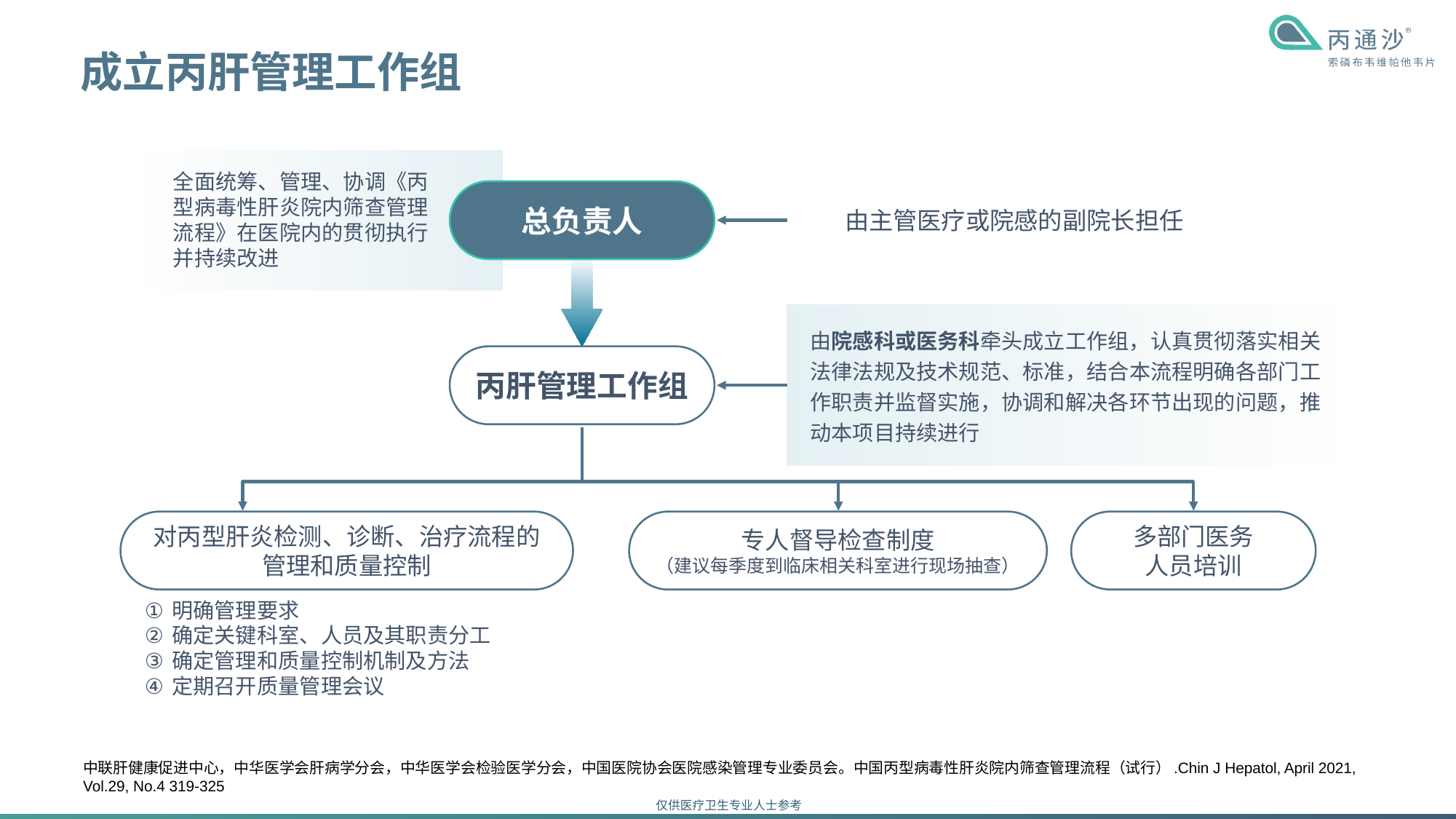

# 成立丙肝管理工作组

全面统筹、管理、协调《丙型病毒性肝炎院内筛查管理流程》在医院内的贯彻执行并持续改进
总负责人
由主管医疗或院感的副院长担任

由院感科或医务科牵头成立工作组，认真贯彻落实相关法律法规及技术规范、标准，结合本流程明确各部门工作职责并监督实施，协调和解决各环节出现的问题，推动本项目持续进行
丙肝管理工作组
对丙型肝炎检测、诊断、治疗流程的管理和质量控制
专人督导检查制度
（建议每季度到临床相关科室进行现场抽查）
多部门医务
人员培训
明确管理要求
确定关键科室、人员及其职责分工
确定管理和质量控制机制及方法
定期召开质量管理会议
中联肝健康促进中心，中华医学会肝病学分会，中华医学会检验医学分会，中国医院协会医院感染管理专业委员会。中国丙型病毒性肝炎院内筛查管理流程（试行）.Chin J Hepatol, April 2021, Vol.29, No.4 319-325